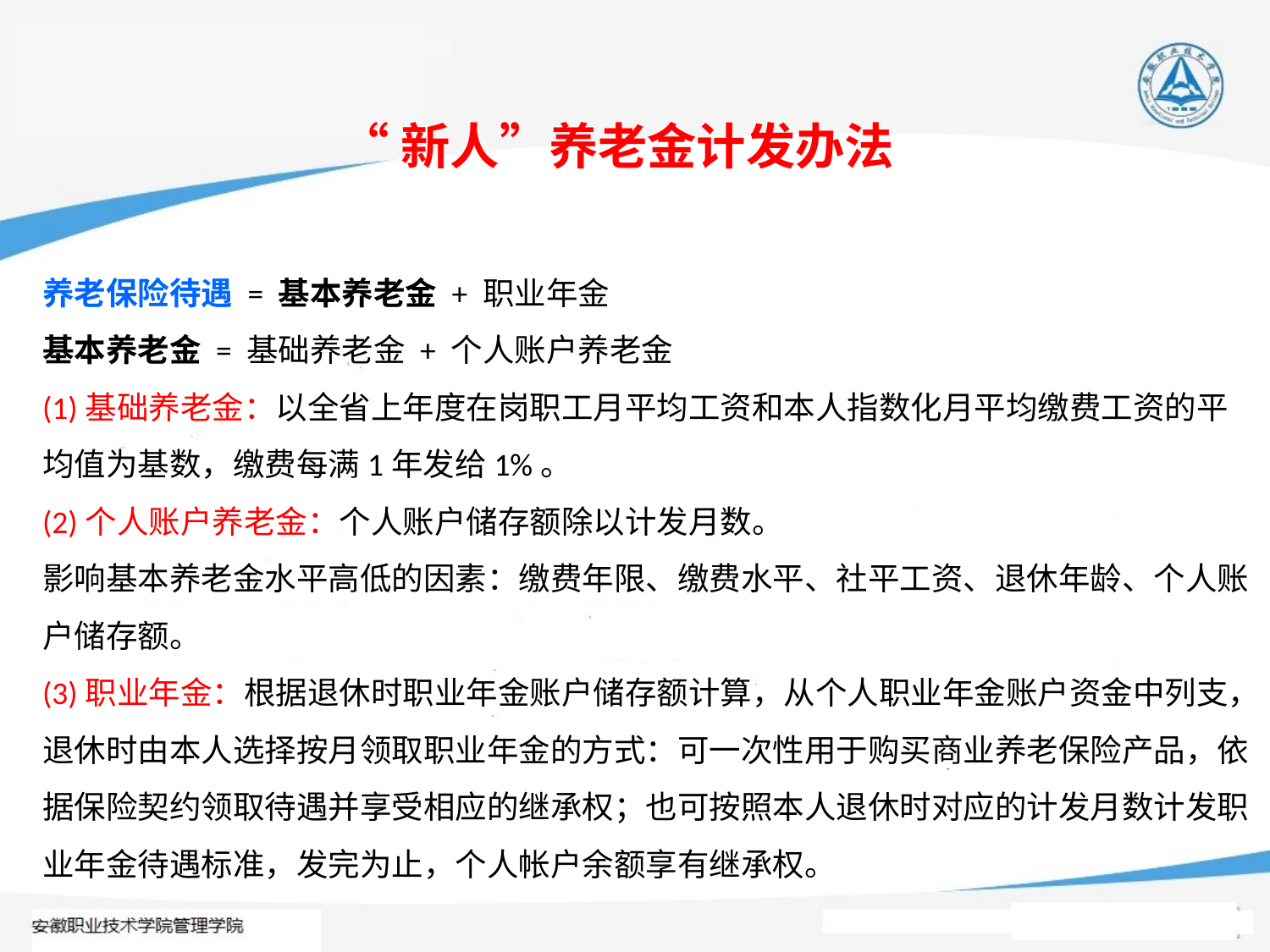

“新人”养老金计发办法
养老保险待遇 = 基本养老金 + 职业年金
基本养老金 = 基础养老金 + 个人账户养老金
(1)基础养老金：以全省上年度在岗职工月平均工资和本人指数化月平均缴费工资的平均值为基数，缴费每满1年发给1%。
(2)个人账户养老金：个人账户储存额除以计发月数。
影响基本养老金水平高低的因素：缴费年限、缴费水平、社平工资、退休年龄、个人账户储存额。
(3)职业年金：根据退休时职业年金账户储存额计算，从个人职业年金账户资金中列支，退休时由本人选择按月领取职业年金的方式：可一次性用于购买商业养老保险产品，依据保险契约领取待遇并享受相应的继承权；也可按照本人退休时对应的计发月数计发职业年金待遇标准，发完为止，个人帐户余额享有继承权。